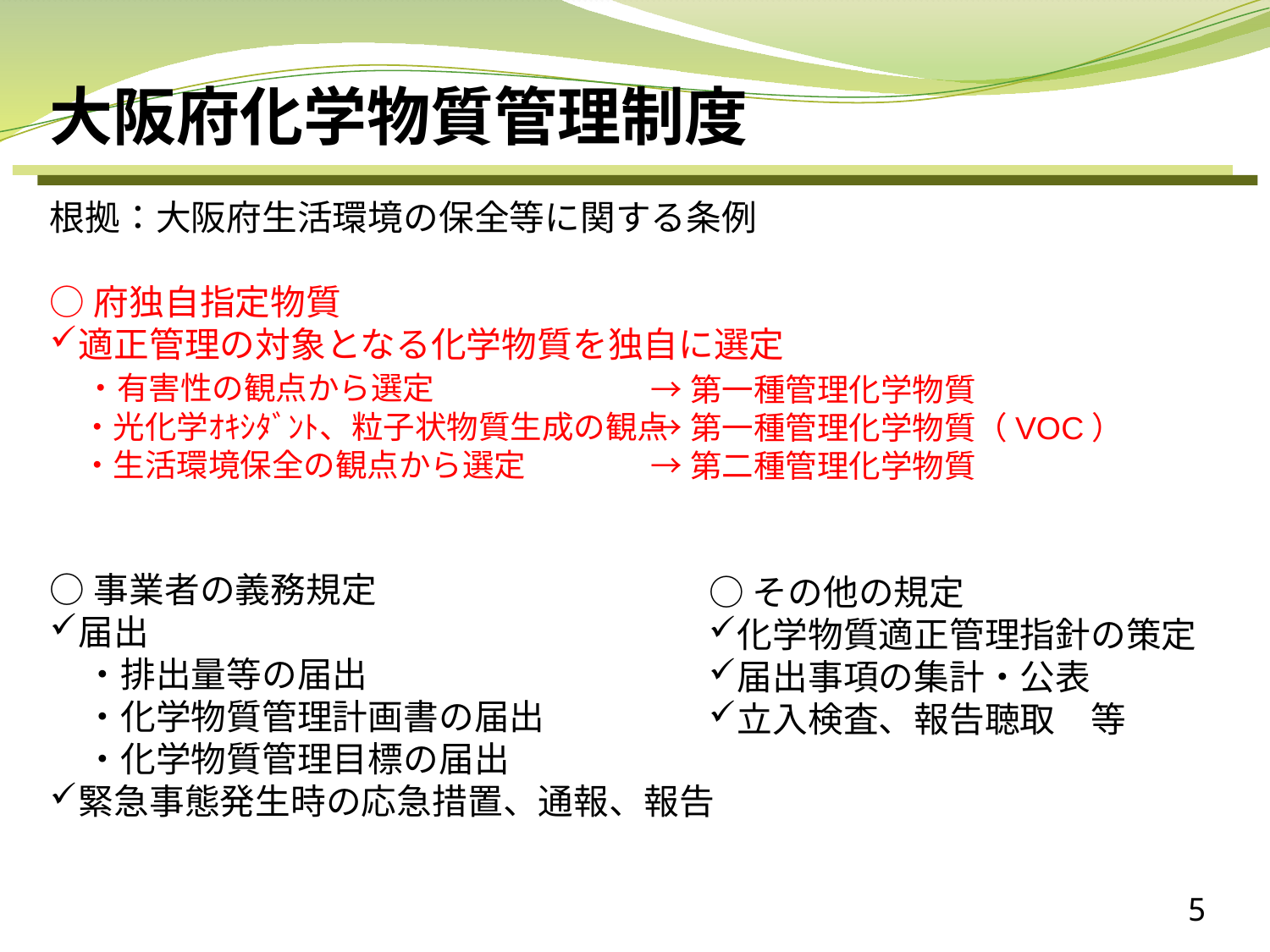

大阪府化学物質管理制度

根拠：大阪府生活環境の保全等に関する条例

○府独自指定物質
適正管理の対象となる化学物質を独自に選定
　・有害性の観点から選定
　・光化学ｵｷｼﾀﾞﾝﾄ、粒子状物質生成の観点
　・生活環境保全の観点から選定

○事業者の義務規定
届出
　・排出量等の届出
　・化学物質管理計画書の届出
　・化学物質管理目標の届出
緊急事態発生時の応急措置、通報、報告

→第一種管理化学物質
→第一種管理化学物質（VOC）
→第二種管理化学物質
○その他の規定
化学物質適正管理指針の策定
届出事項の集計・公表
立入検査、報告聴取　等

5